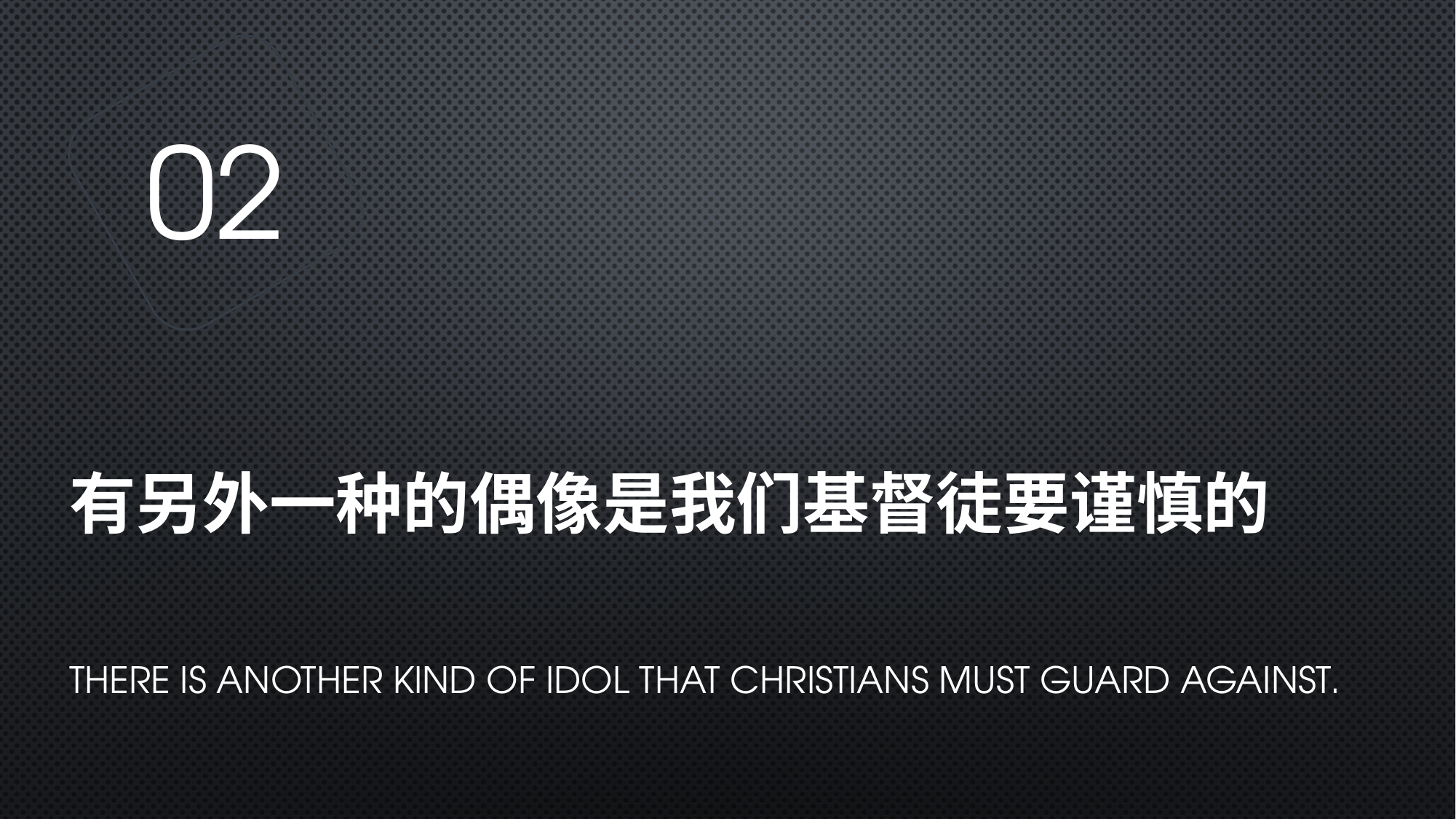

02
# 有另外一种的偶像是我们基督徒要谨慎的
There is another kind of idol that Christians must guard against.